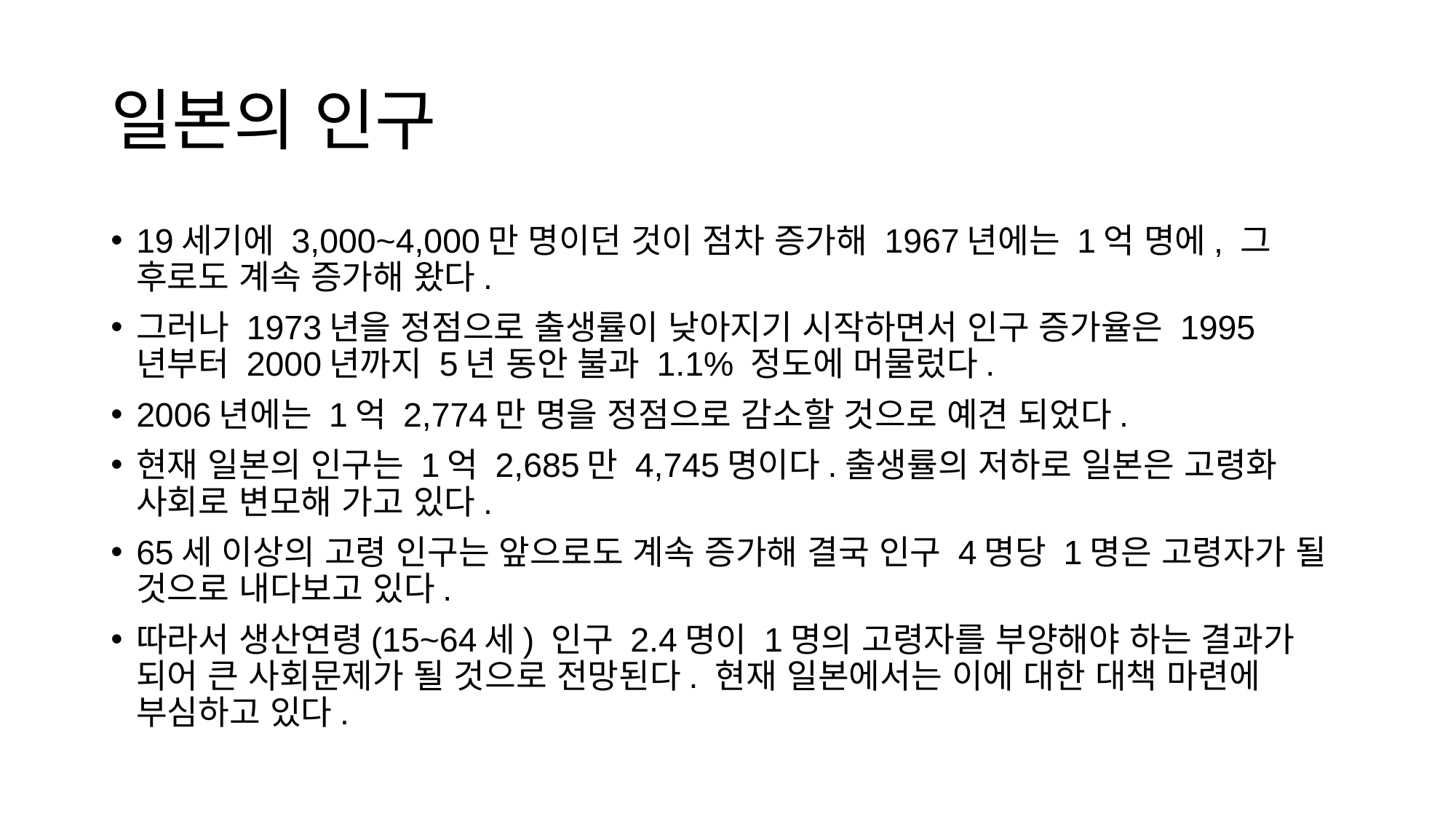

# 일본의 인구
19세기에 3,000~4,000만 명이던 것이 점차 증가해 1967년에는 1억 명에, 그 후로도 계속 증가해 왔다.
그러나 1973년을 정점으로 출생률이 낮아지기 시작하면서 인구 증가율은 1995년부터 2000년까지 5년 동안 불과 1.1% 정도에 머물렀다.
2006년에는 1억 2,774만 명을 정점으로 감소할 것으로 예견 되었다.
현재 일본의 인구는 1억 2,685만 4,745명이다.출생률의 저하로 일본은 고령화 사회로 변모해 가고 있다.
65세 이상의 고령 인구는 앞으로도 계속 증가해 결국 인구 4명당 1명은 고령자가 될 것으로 내다보고 있다.
따라서 생산연령(15~64세) 인구 2.4명이 1명의 고령자를 부양해야 하는 결과가 되어 큰 사회문제가 될 것으로 전망된다. 현재 일본에서는 이에 대한 대책 마련에 부심하고 있다.